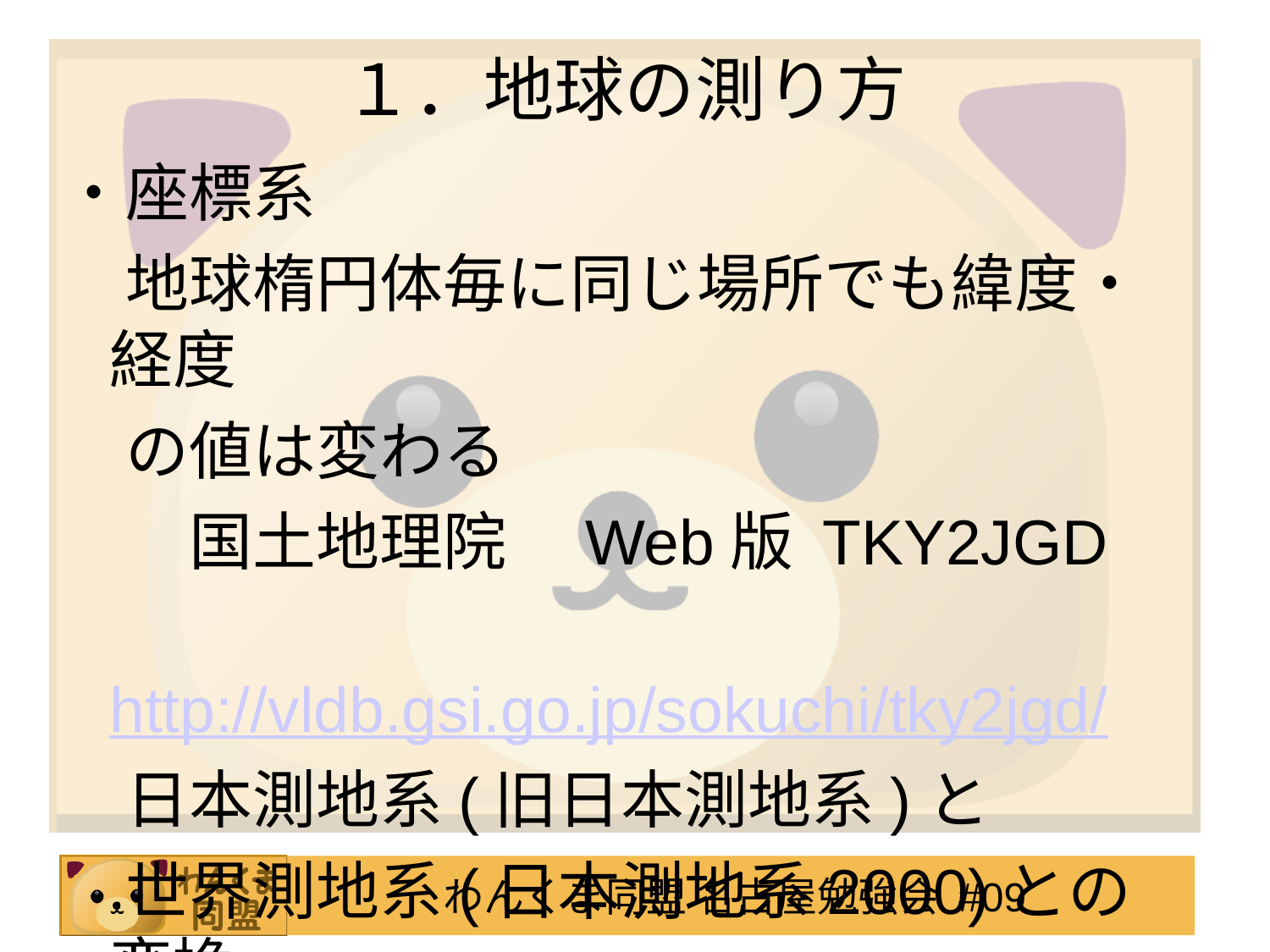

# １．地球の測り方
・座標系
　地球楕円体毎に同じ場所でも緯度・経度
　の値は変わる
　　国土地理院　Web版 TKY2JGD
　　http://vldb.gsi.go.jp/sokuchi/tky2jgd/
　日本測地系(旧日本測地系)と
　世界測地系(日本測地系2000)との変換